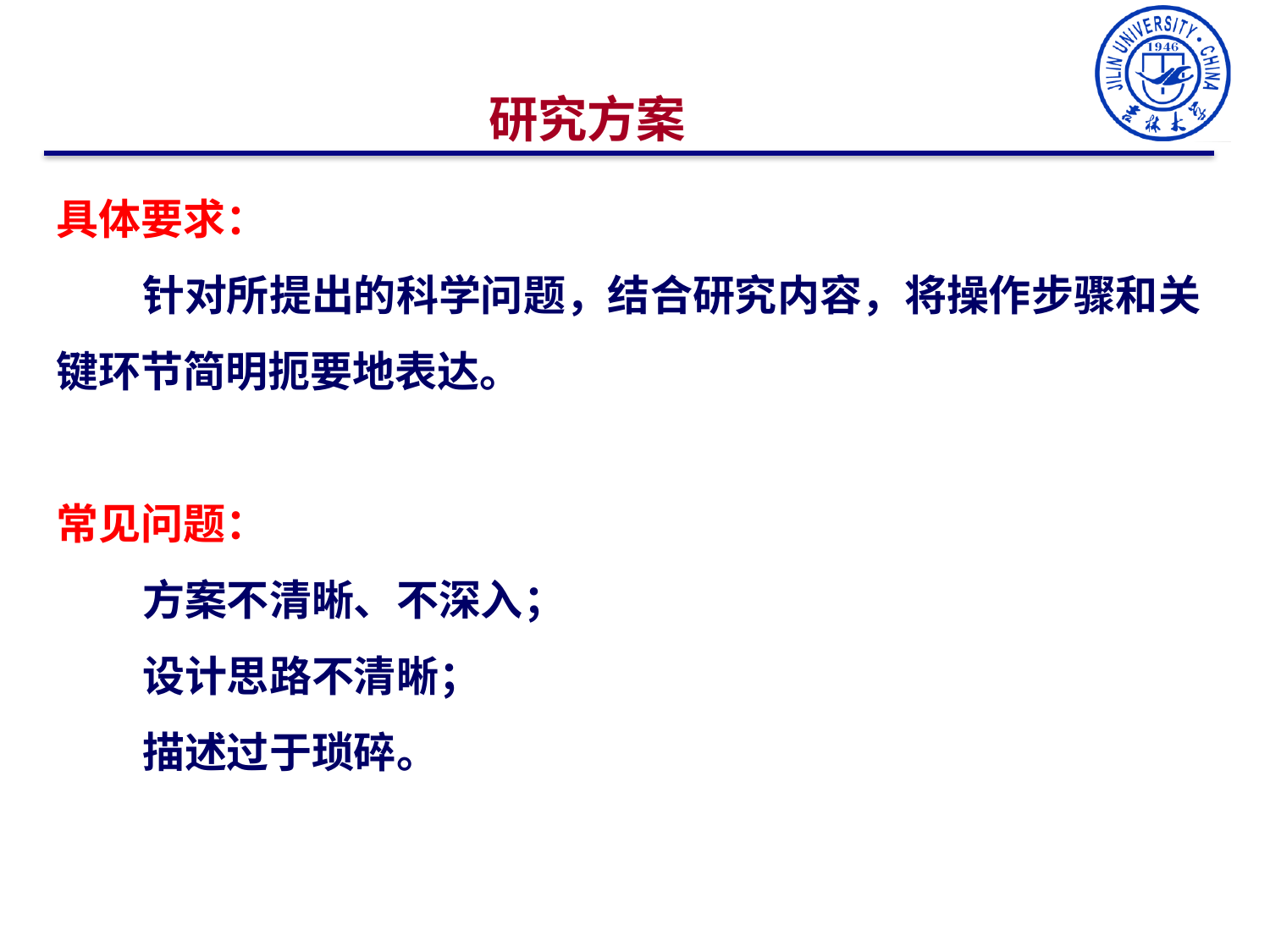

研究方案
具体要求：
        针对所提出的科学问题，结合研究内容，将操作步骤和关
键环节简明扼要地表达。

常见问题：
        方案不清晰、不深入；
        设计思路不清晰；
        描述过于琐碎。